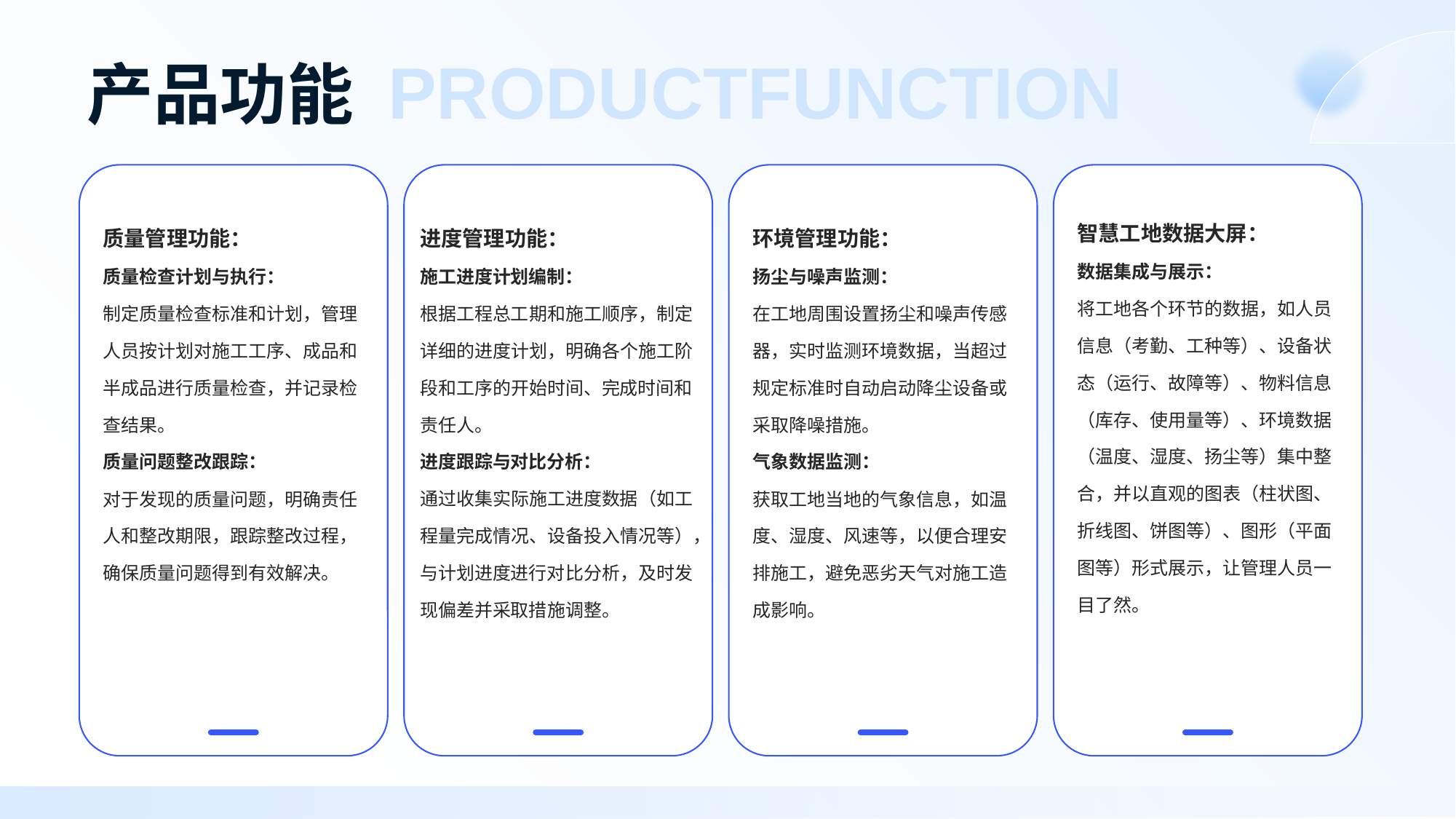

# 产品功能 PRODUCTFUNCTION

进度管理功能：
施工进度计划编制：
根据工程总工期和施工顺序，制定详细的进度计划，明确各个施工阶段和工序的开始时间、完成时间和责任人。
进度跟踪与对比分析：
通过收集实际施工进度数据（如工程量完成情况、设备投入情况等），与计划进度进行对比分析，及时发现偏差并采取措施调整。

智慧工地数据大屏：
数据集成与展示：
将工地各个环节的数据，如人员信息（考勤、工种等）、设备状态（运行、故障等）、物料信息（库存、使用量等）、环境数据（温度、湿度、扬尘等）集中整合，并以直观的图表（柱状图、折线图、饼图等）、图形（平面图等）形式展示，让管理人员一目了然。

质量管理功能：
质量检查计划与执行：
制定质量检查标准和计划，管理人员按计划对施工工序、成品和半成品进行质量检查，并记录检查结果。
质量问题整改跟踪：
对于发现的质量问题，明确责任人和整改期限，跟踪整改过程，确保质量问题得到有效解决。

环境管理功能：
扬尘与噪声监测：
在工地周围设置扬尘和噪声传感器，实时监测环境数据，当超过规定标准时自动启动降尘设备或采取降噪措施。
气象数据监测：
获取工地当地的气象信息，如温度、湿度、风速等，以便合理安排施工，避免恶劣天气对施工造成影响。